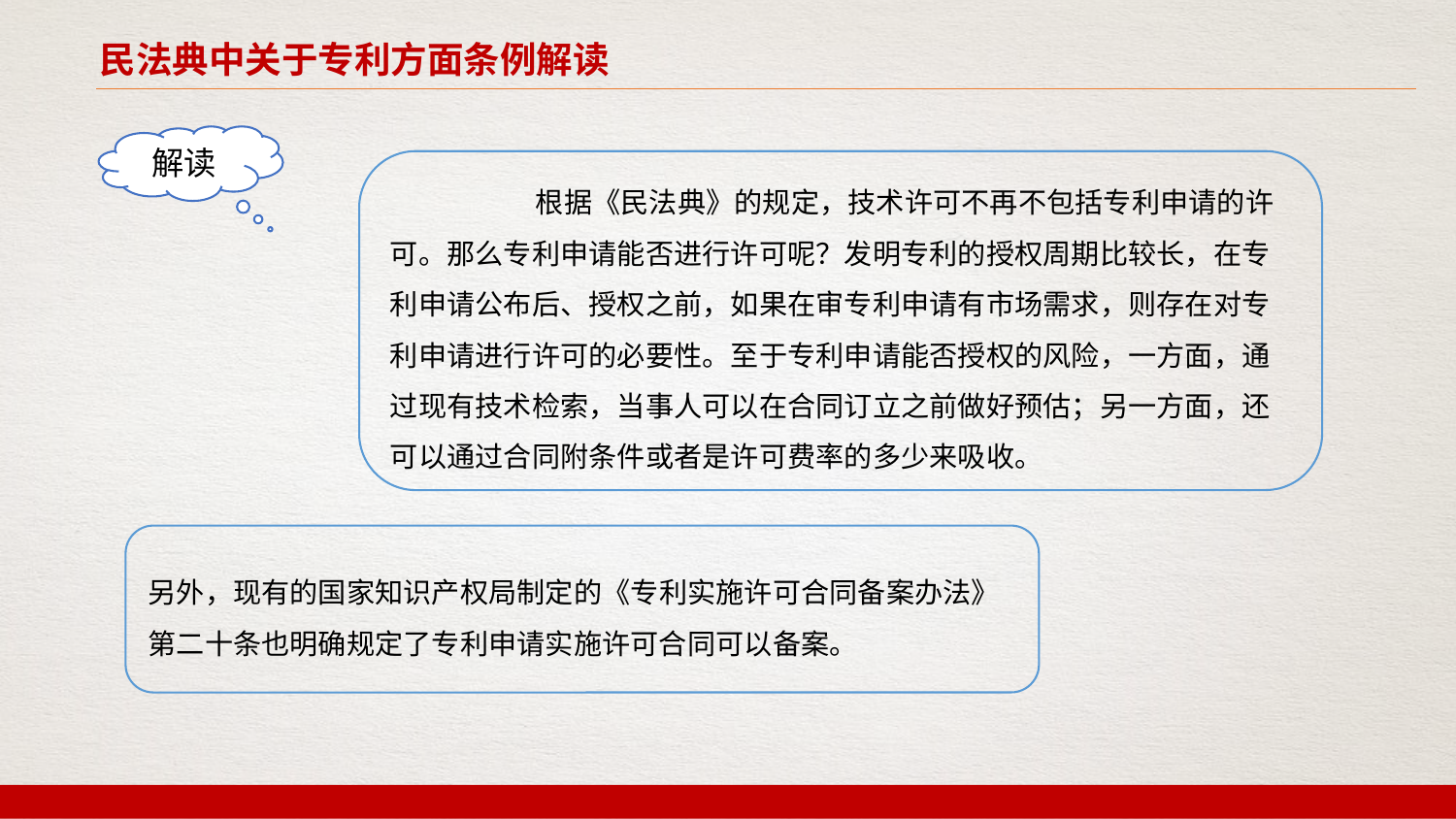

民法典中关于专利方面条例解读
解读
 	根据《民法典》的规定，技术许可不再不包括专利申请的许可。那么专利申请能否进行许可呢？发明专利的授权周期比较长，在专利申请公布后、授权之前，如果在审专利申请有市场需求，则存在对专利申请进行许可的必要性。至于专利申请能否授权的风险，一方面，通过现有技术检索，当事人可以在合同订立之前做好预估；另一方面，还可以通过合同附条件或者是许可费率的多少来吸收。
另外，现有的国家知识产权局制定的《专利实施许可合同备案办法》第二十条也明确规定了专利申请实施许可合同可以备案。